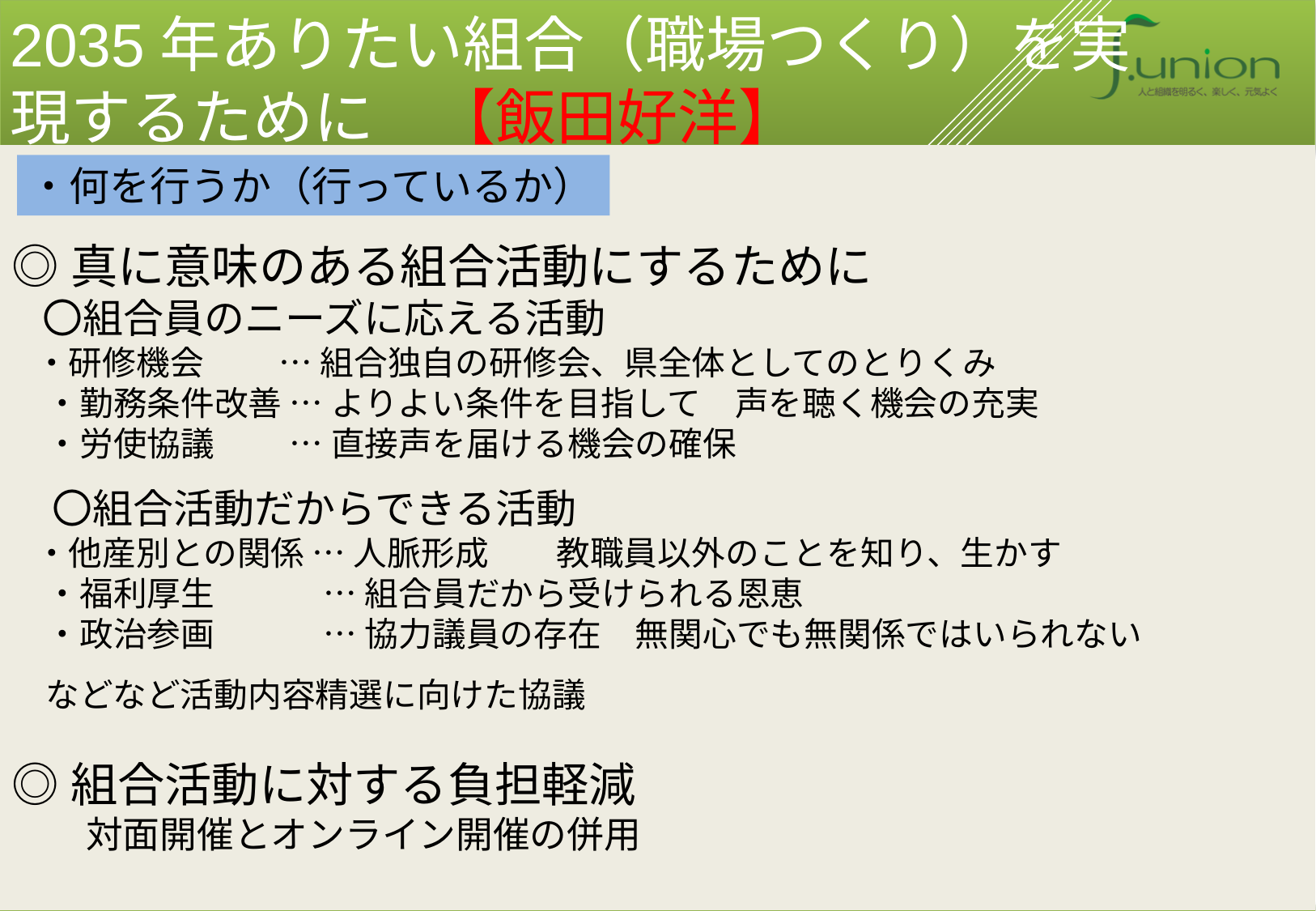

2035年ありたい組合（職場つくり）を実現するために　【飯田好洋】

◎真に意味のある組合活動にするために
　〇組合員のニーズに応える活動
  ・研修機会　　 … 組合独自の研修会、県全体としてのとりくみ
　・勤務条件改善 … よりよい条件を目指して　声を聴く機会の充実
　・労使協議　　 … 直接声を届ける機会の確保

　〇組合活動だからできる活動
  ・他産別との関係 … 人脈形成　　教職員以外のことを知り、生かす
　・福利厚生　　　 … 組合員だから受けられる恩恵
　・政治参画　　　 … 協力議員の存在　無関心でも無関係ではいられない

　などなど活動内容精選に向けた協議

◎組合活動に対する負担軽減
　　対面開催とオンライン開催の併用

・何を行うか（行っているか）